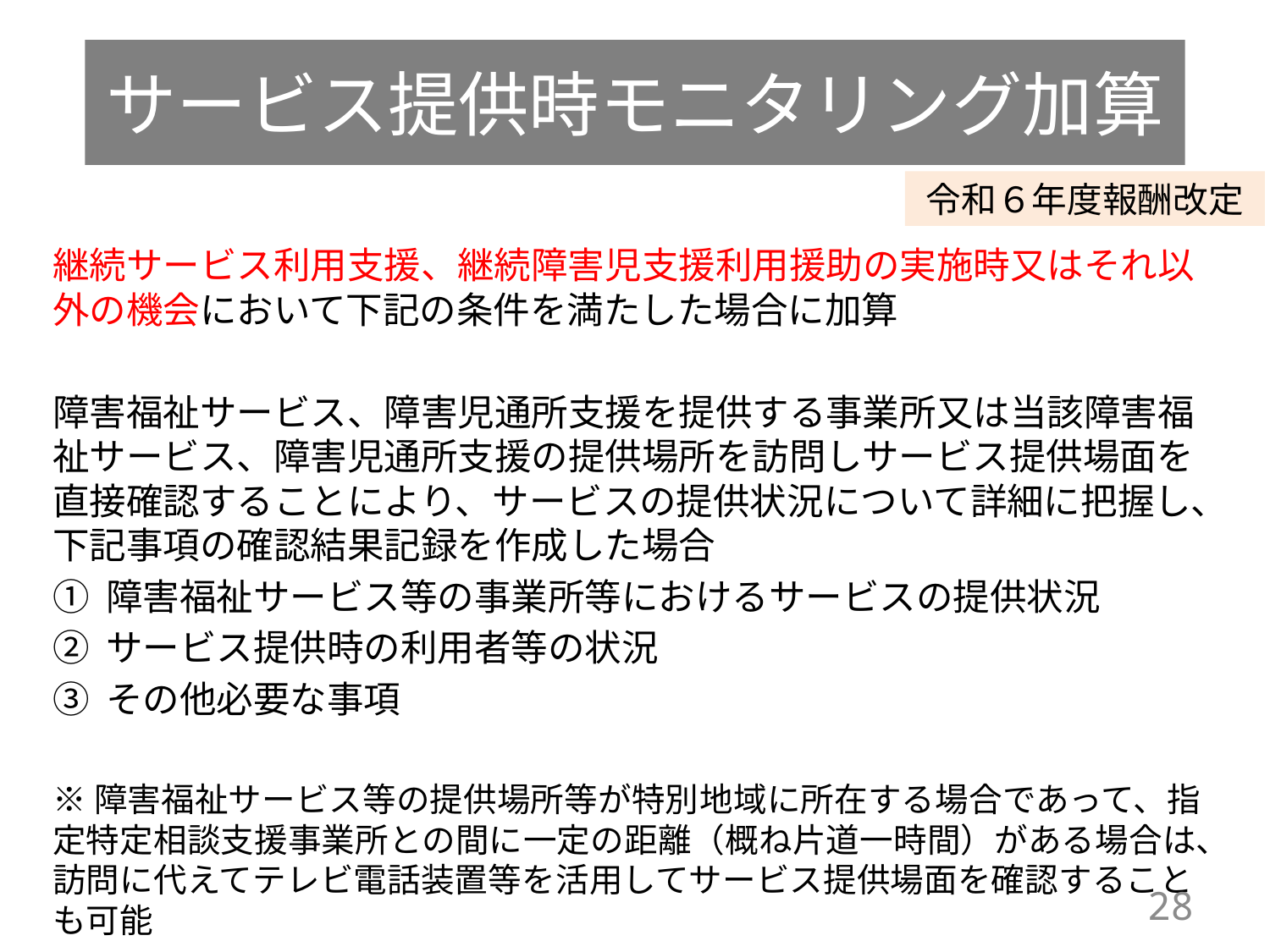

# サービス提供時モニタリング加算
令和６年度報酬改定
継続サービス利用支援、継続障害児支援利用援助の実施時又はそれ以外の機会において下記の条件を満たした場合に加算

障害福祉サービス、障害児通所支援を提供する事業所又は当該障害福祉サービス、障害児通所支援の提供場所を訪問しサービス提供場面を直接確認することにより、サービスの提供状況について詳細に把握し、下記事項の確認結果記録を作成した場合
① 障害福祉サービス等の事業所等におけるサービスの提供状況
② サービス提供時の利用者等の状況
③ その他必要な事項

※障害福祉サービス等の提供場所等が特別地域に所在する場合であって、指定特定相談支援事業所との間に一定の距離（概ね片道一時間）がある場合は、訪問に代えてテレビ電話装置等を活用してサービス提供場面を確認することも可能

28